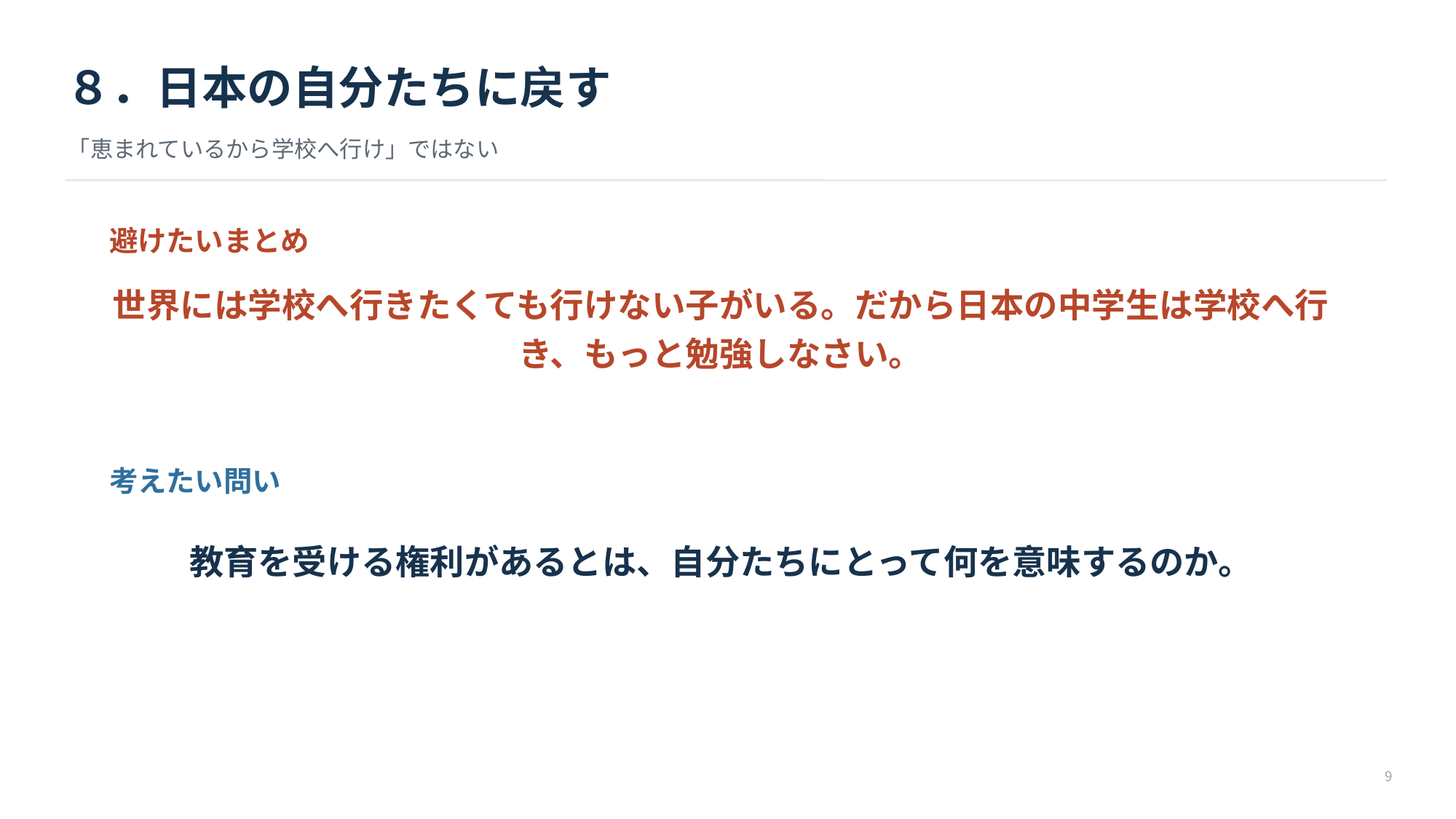

８．日本の自分たちに戻す
「恵まれているから学校へ行け」ではない

避けたいまとめ
世界には学校へ行きたくても行けない子がいる。だから日本の中学生は学校へ行き、もっと勉強しなさい。
考えたい問い
教育を受ける権利があるとは、自分たちにとって何を意味するのか。
9